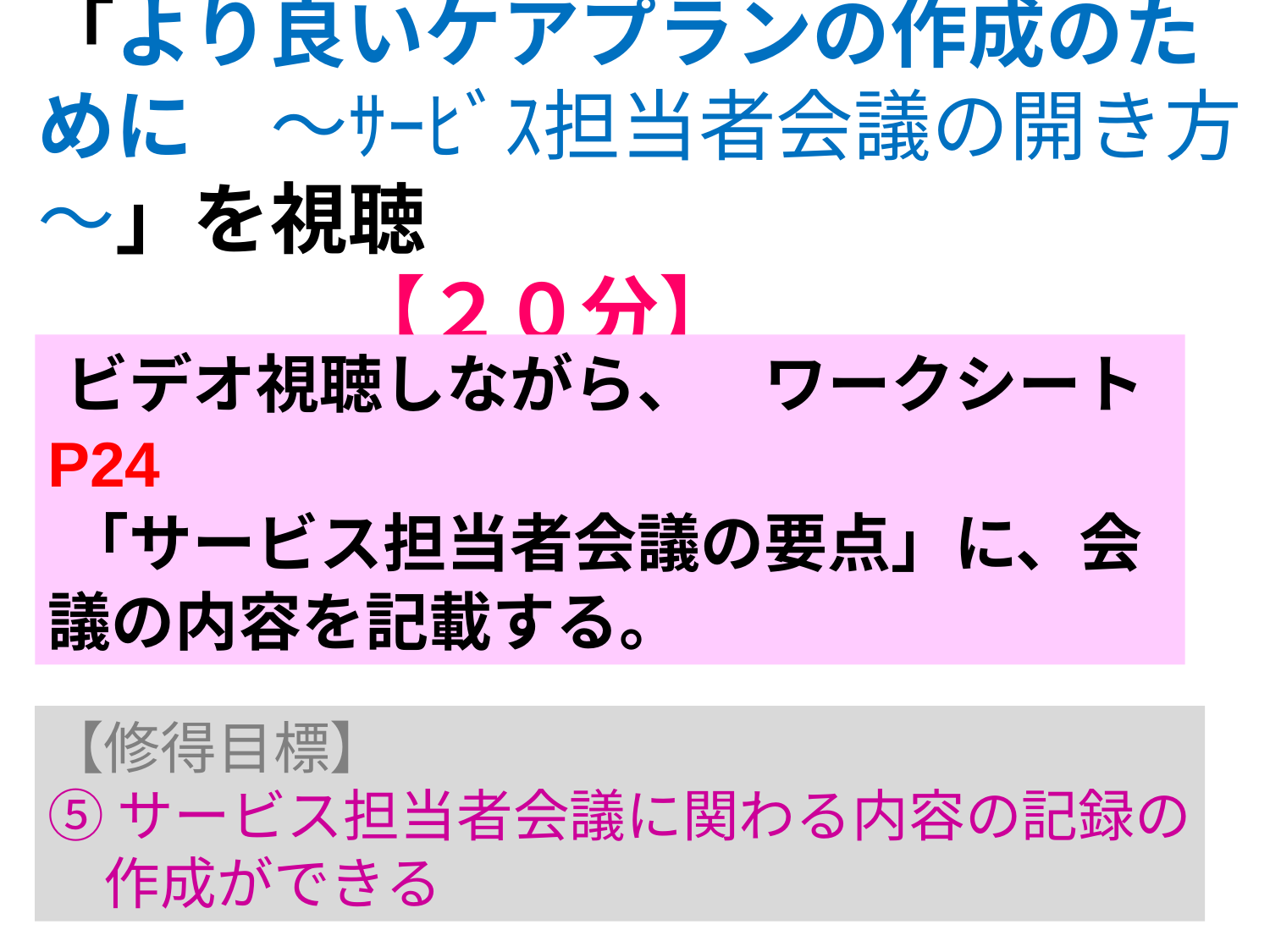

# 「より良いケアプランの作成のために　～ｻｰﾋﾞｽ担当者会議の開き方～」を視聴　　　　　　　　　　　　　　【２０分】
ビデオ視聴しながら、　ワークシートP24
「サービス担当者会議の要点」に、会議の内容を記載する。
【修得目標】
⑤サービス担当者会議に関わる内容の記録の
　作成ができる
68